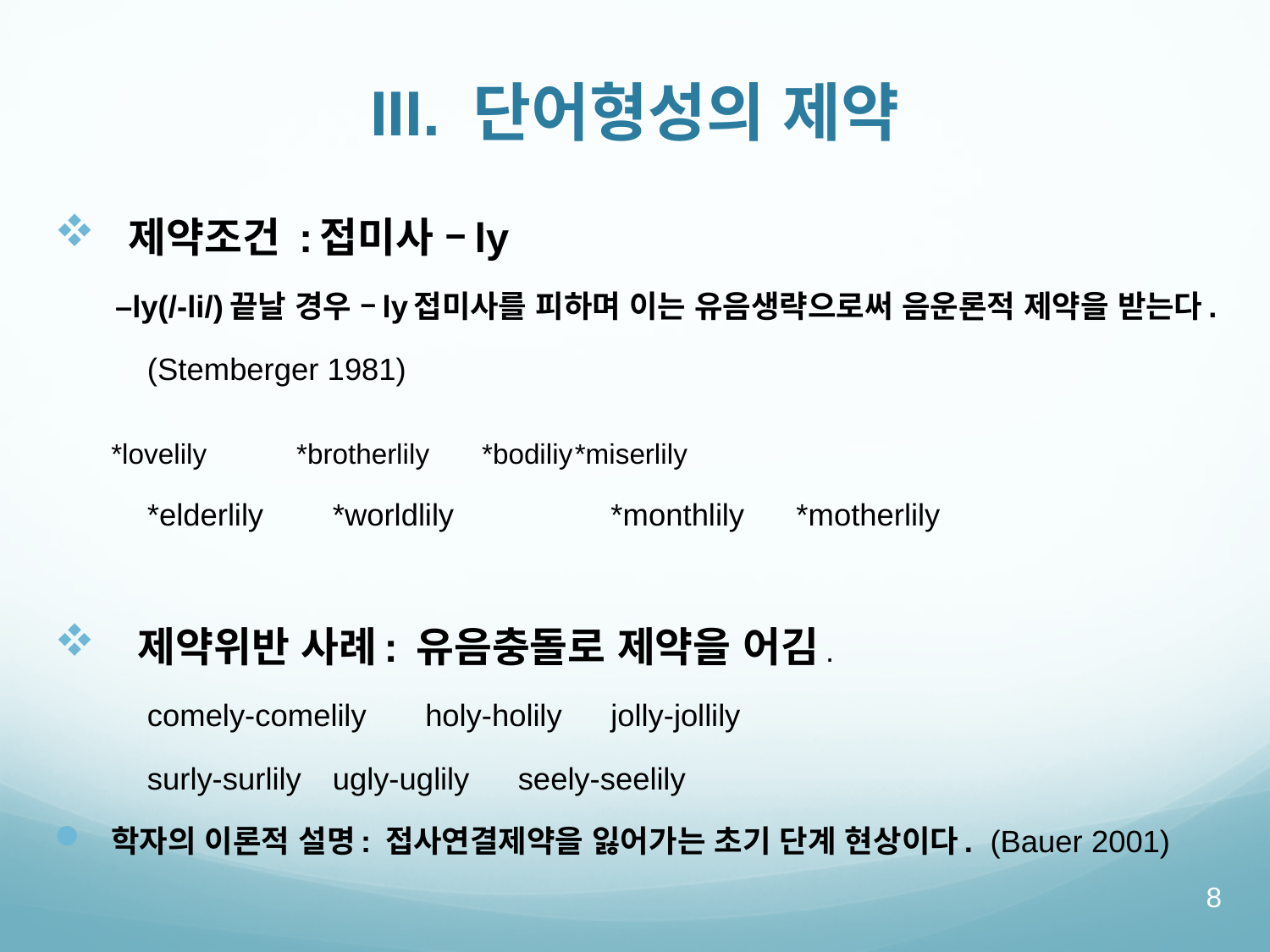

# III. 단어형성의 제약
제약조건 :접미사 –ly
       –ly(/-li/)끝날 경우 –ly접미사를 피하며 이는 유음생략으로써 음운론적 제약을 받는다.
						(Stemberger 1981)

	*lovelily 		*brotherlily	*bodiliy		*miserlily
	*elderlily		*worldlily		*monthlily	*motherlily

제약위반 사례: 유음충돌로 제약을 어김.
    	comely-comelily	holy-holily	jolly-jollily
	surly-surlily	ugly-uglily 	seely-seelily
학자의 이론적 설명: 접사연결제약을 잃어가는 초기 단계 현상이다.  (Bauer 2001)
8